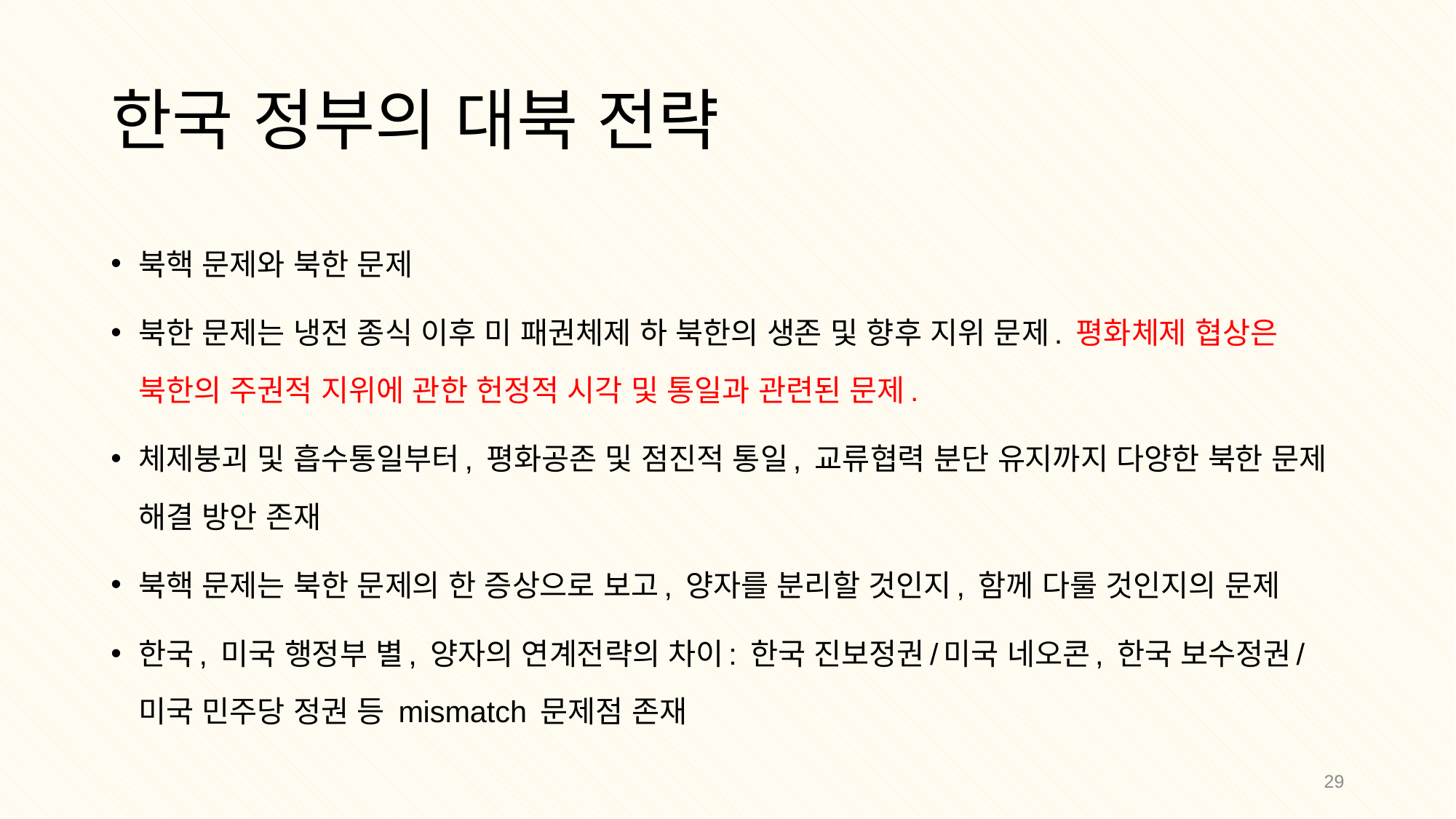

# 한국 정부의 대북 전략
북핵 문제와 북한 문제
북한 문제는 냉전 종식 이후 미 패권체제 하 북한의 생존 및 향후 지위 문제. 평화체제 협상은 북한의 주권적 지위에 관한 헌정적 시각 및 통일과 관련된 문제.
체제붕괴 및 흡수통일부터, 평화공존 및 점진적 통일, 교류협력 분단 유지까지 다양한 북한 문제 해결 방안 존재
북핵 문제는 북한 문제의 한 증상으로 보고, 양자를 분리할 것인지, 함께 다룰 것인지의 문제
한국, 미국 행정부 별, 양자의 연계전략의 차이: 한국 진보정권/미국 네오콘, 한국 보수정권/미국 민주당 정권 등 mismatch 문제점 존재
29